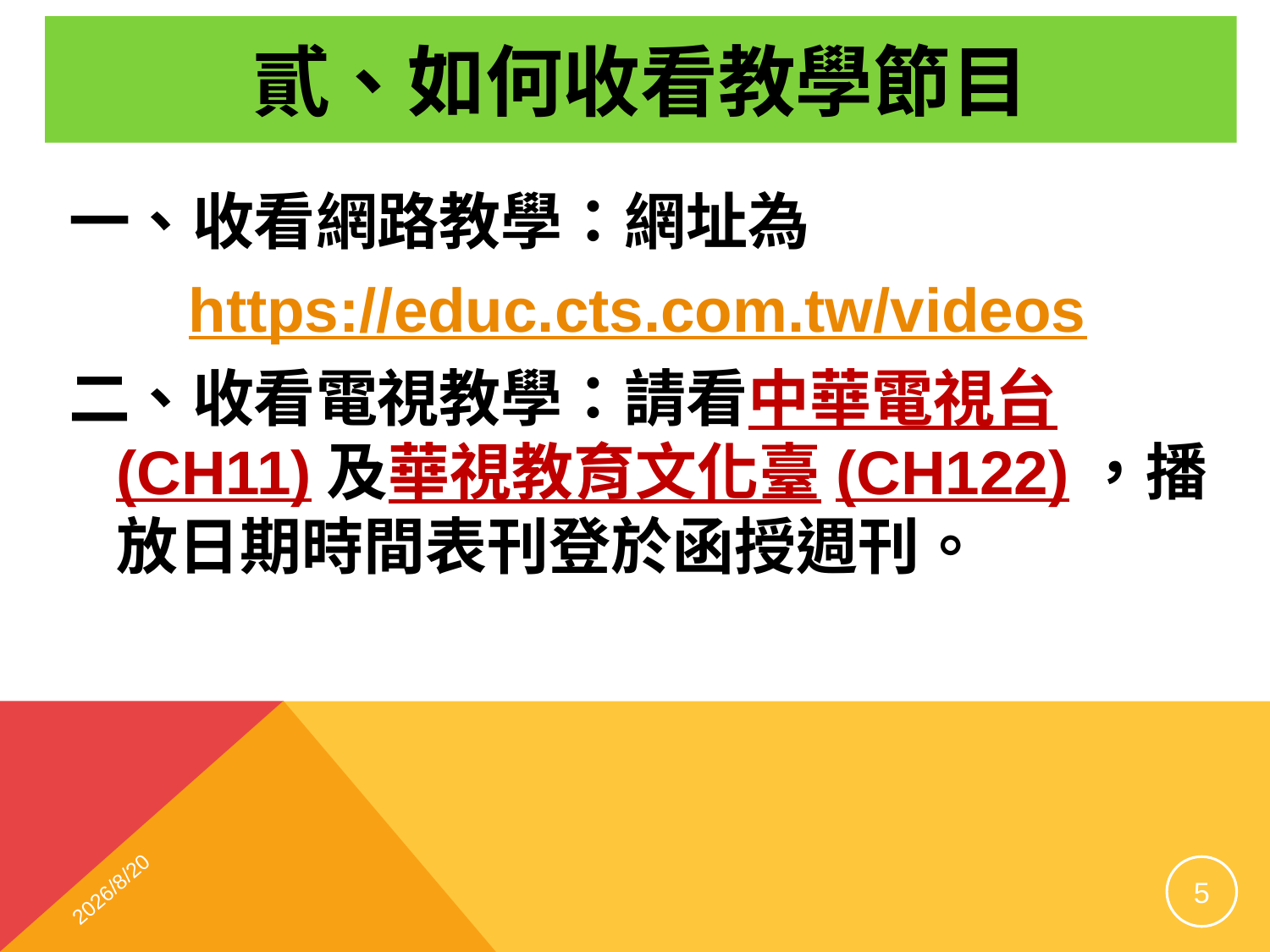

# 貳、如何收看教學節目
一、收看網路教學：網址為
       https://educ.cts.com.tw/videos
二、收看電視教學：請看中華電視台(CH11)及華視教育文化臺(CH122)，播放日期時間表刊登於函授週刊。

2026/8/20
5